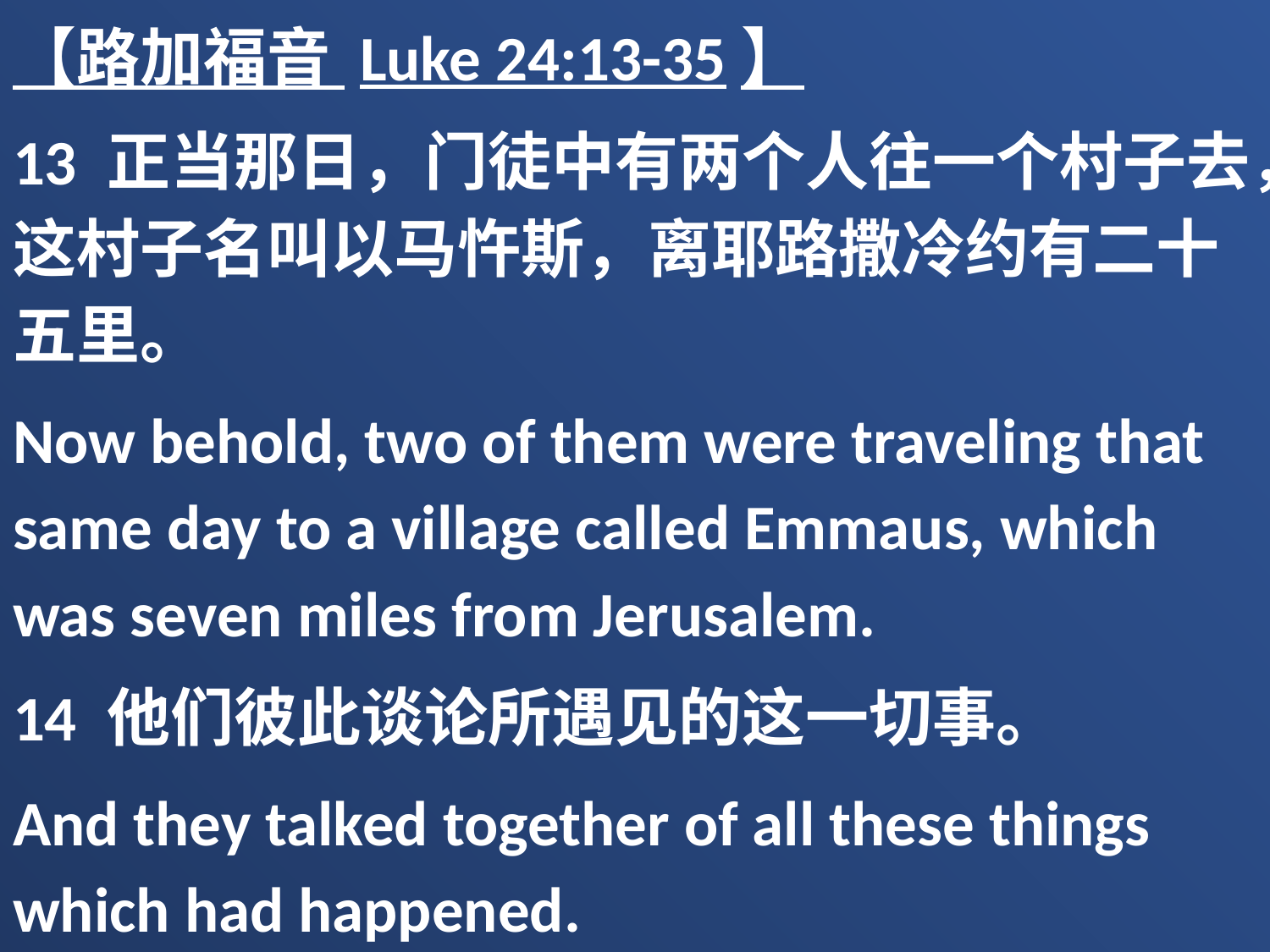

【路加福音 Luke 24:13-35】
13 正当那日，门徒中有两个人往一个村子去，这村子名叫以马忤斯，离耶路撒冷约有二十五里。
Now behold, two of them were traveling that same day to a village called Emmaus, which was seven miles from Jerusalem.
14 他们彼此谈论所遇见的这一切事。
And they talked together of all these things which had happened.